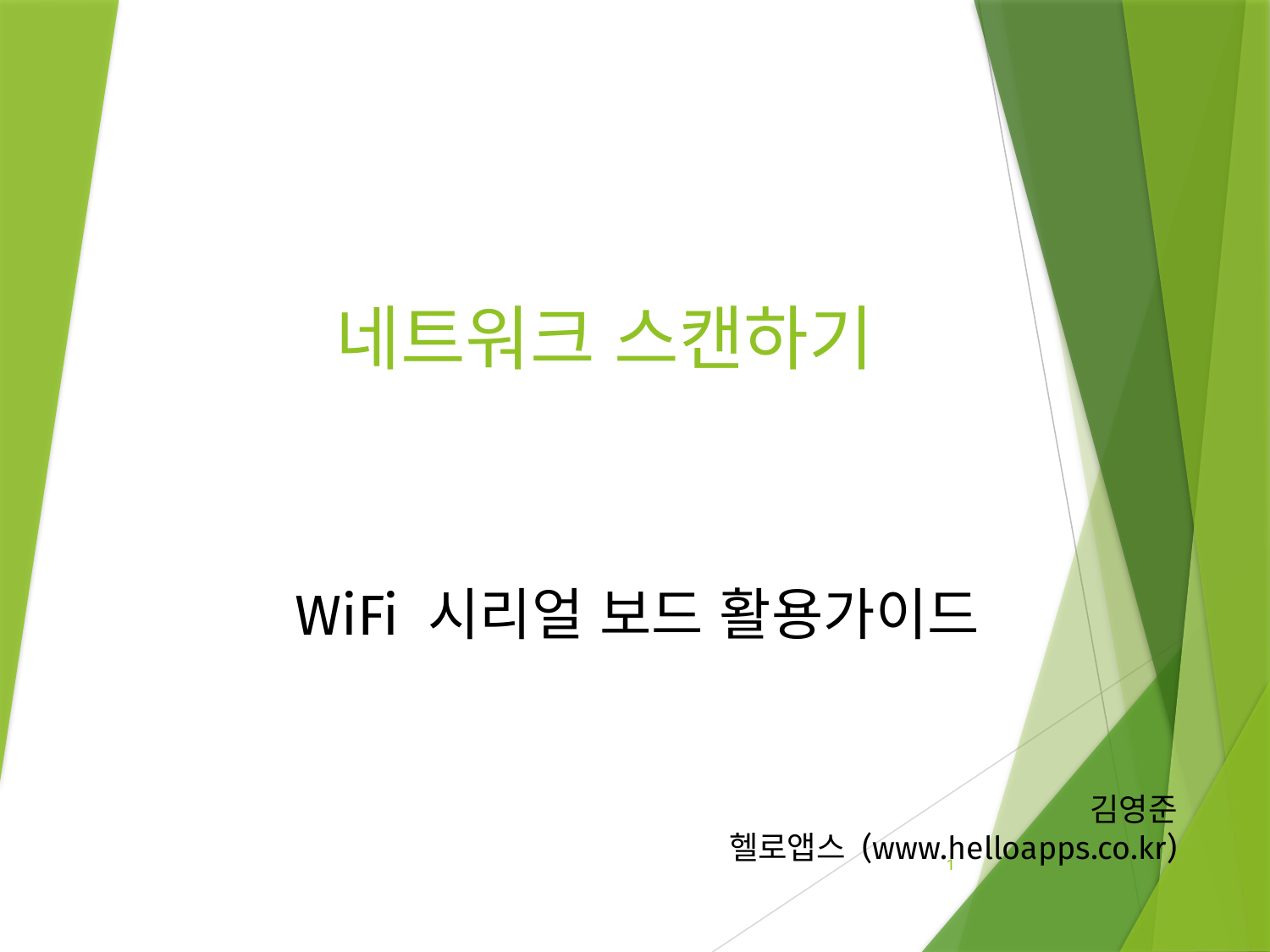

# 네트워크 스캔하기
WiFi 시리얼 보드 활용가이드
김영준
헬로앱스 (www.helloapps.co.kr)
1